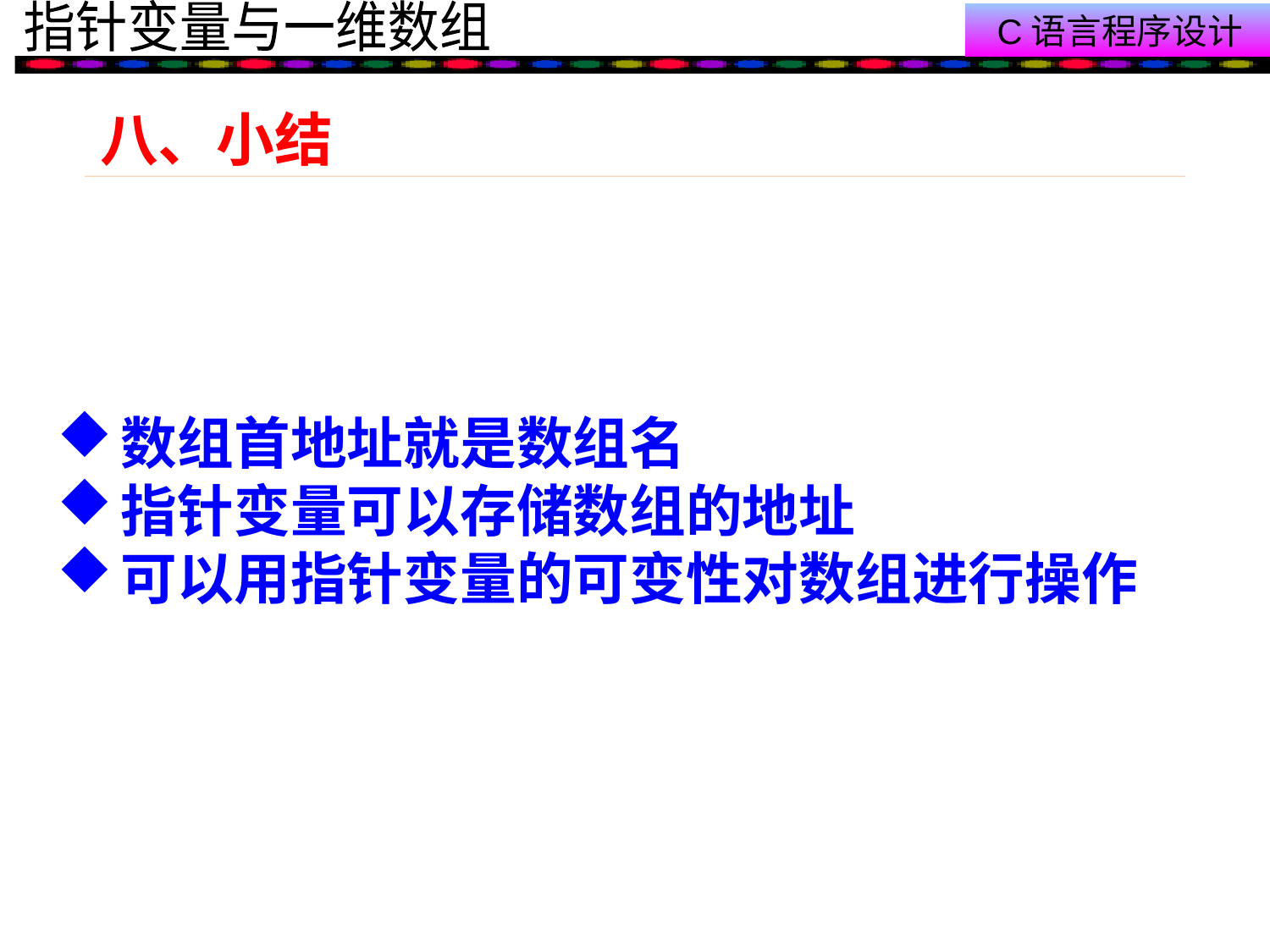

# 八、小结

数组首地址就是数组名
指针变量可以存储数组的地址
可以用指针变量的可变性对数组进行操作